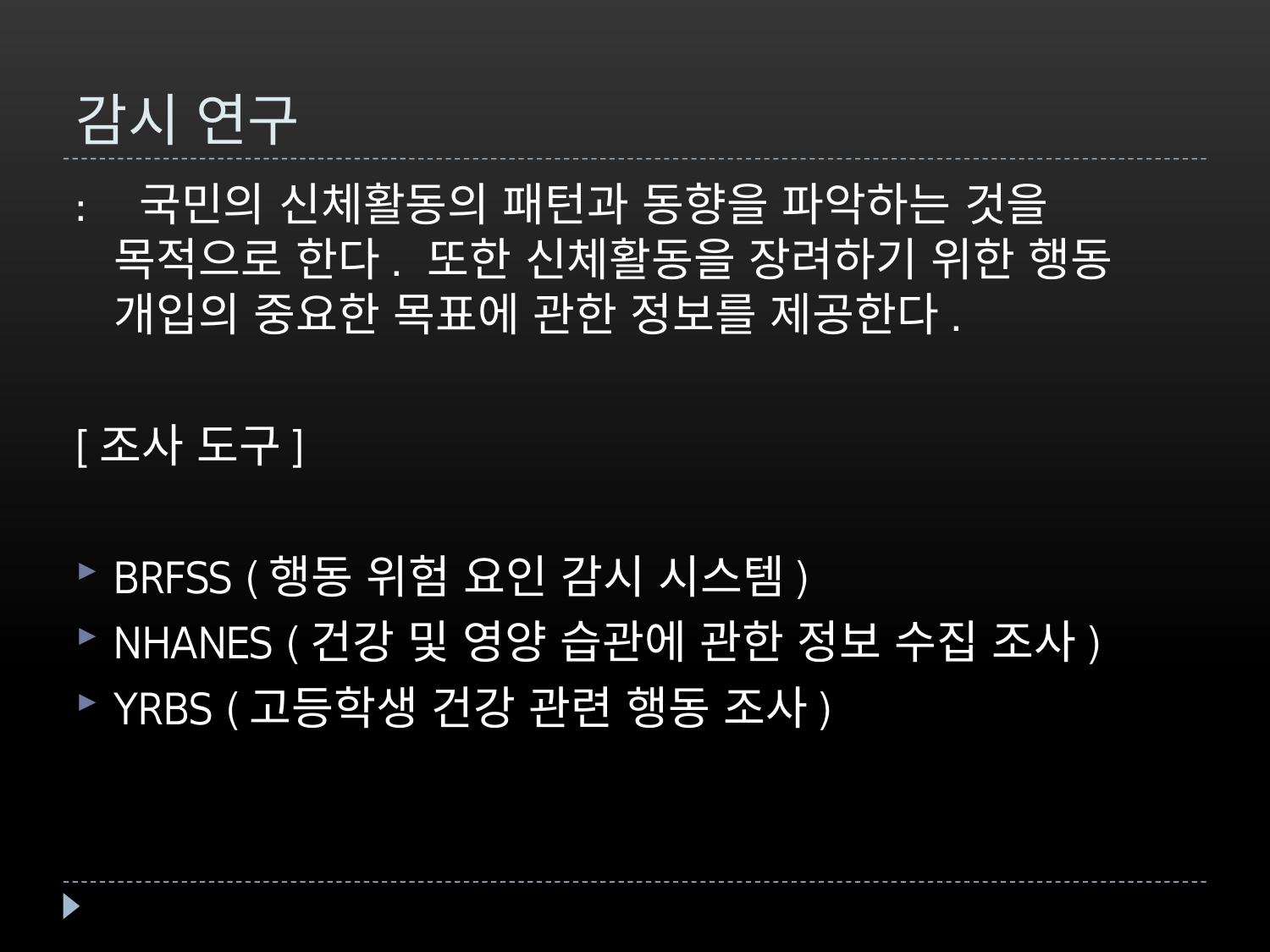

# 감시 연구
:   국민의 신체활동의 패턴과 동향을 파악하는 것을 목적으로 한다. 또한 신체활동을 장려하기 위한 행동 개입의 중요한 목표에 관한 정보를 제공한다.

[조사 도구]

BRFSS (행동 위험 요인 감시 시스템)
NHANES (건강 및 영양 습관에 관한 정보 수집 조사)
YRBS (고등학생 건강 관련 행동 조사)